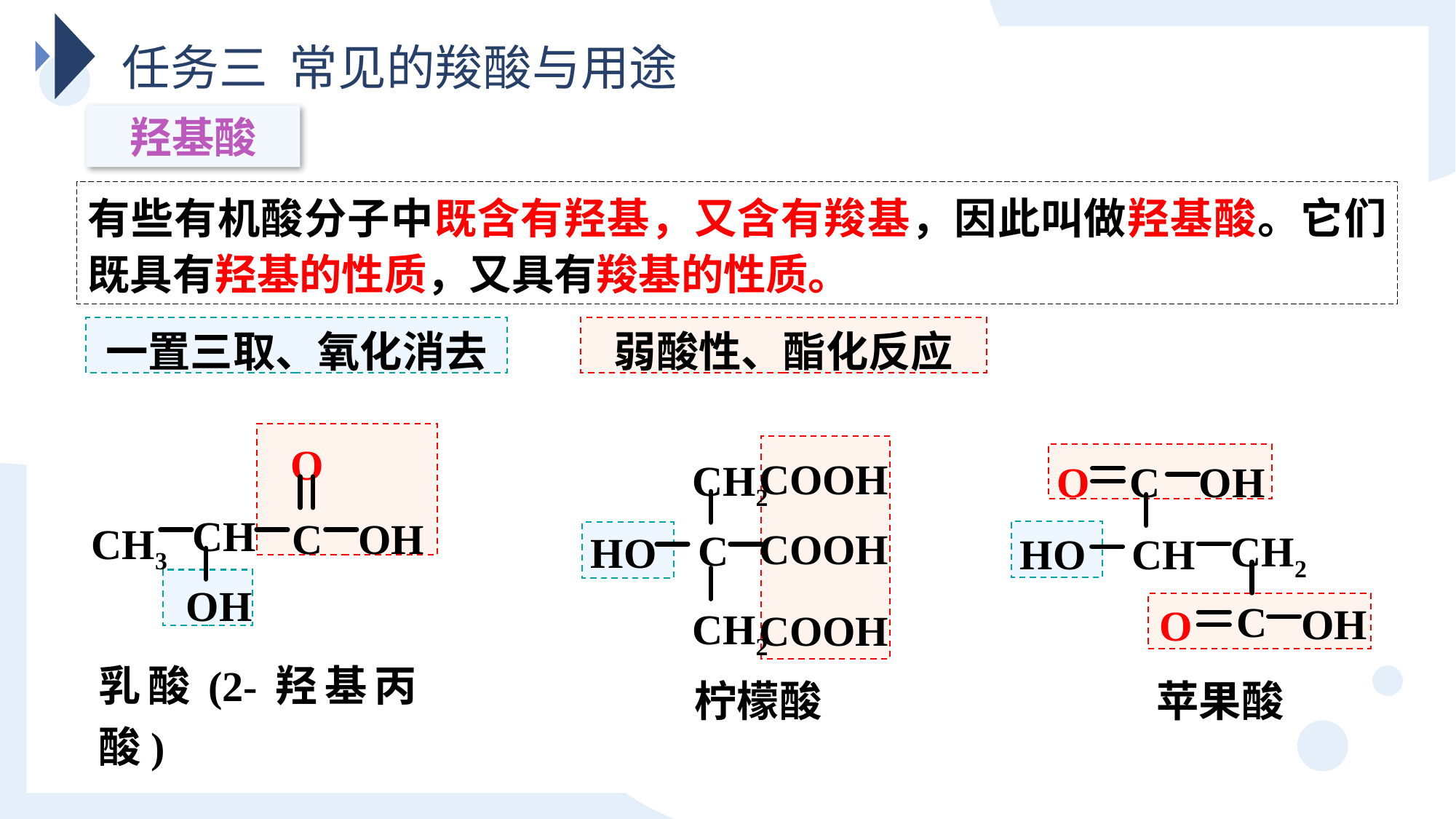

任务三  常见的羧酸与用途

羟基酸
有些有机酸分子中既含有羟基，又含有羧基，因此叫做羟基酸。它们既具有羟基的性质，又具有羧基的性质。
一置三取、氧化消去
弱酸性、酯化反应
O
CH
C
OH
CH3
OH
乳酸(2-羟基丙酸)

CH2
COOH
COOH
C
HO
CH2
COOH
柠檬酸
O
C
OH
CH2
CH
HO
C
OH
O
苹果酸